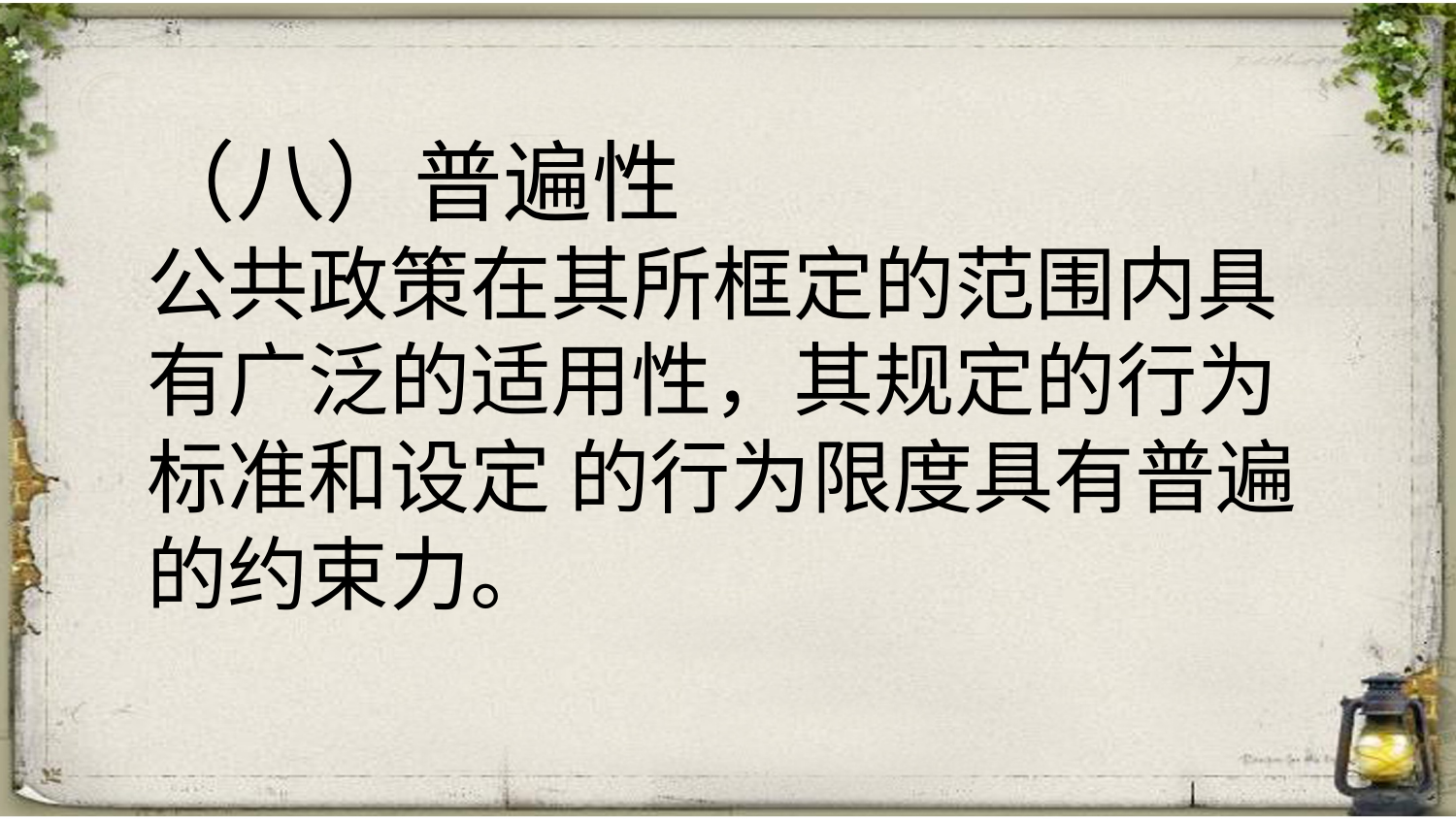

（八）普遍性
公共政策在其所框定的范围内具有广泛的适用性，其规定的行为标准和设定 的行为限度具有普遍的约束力。